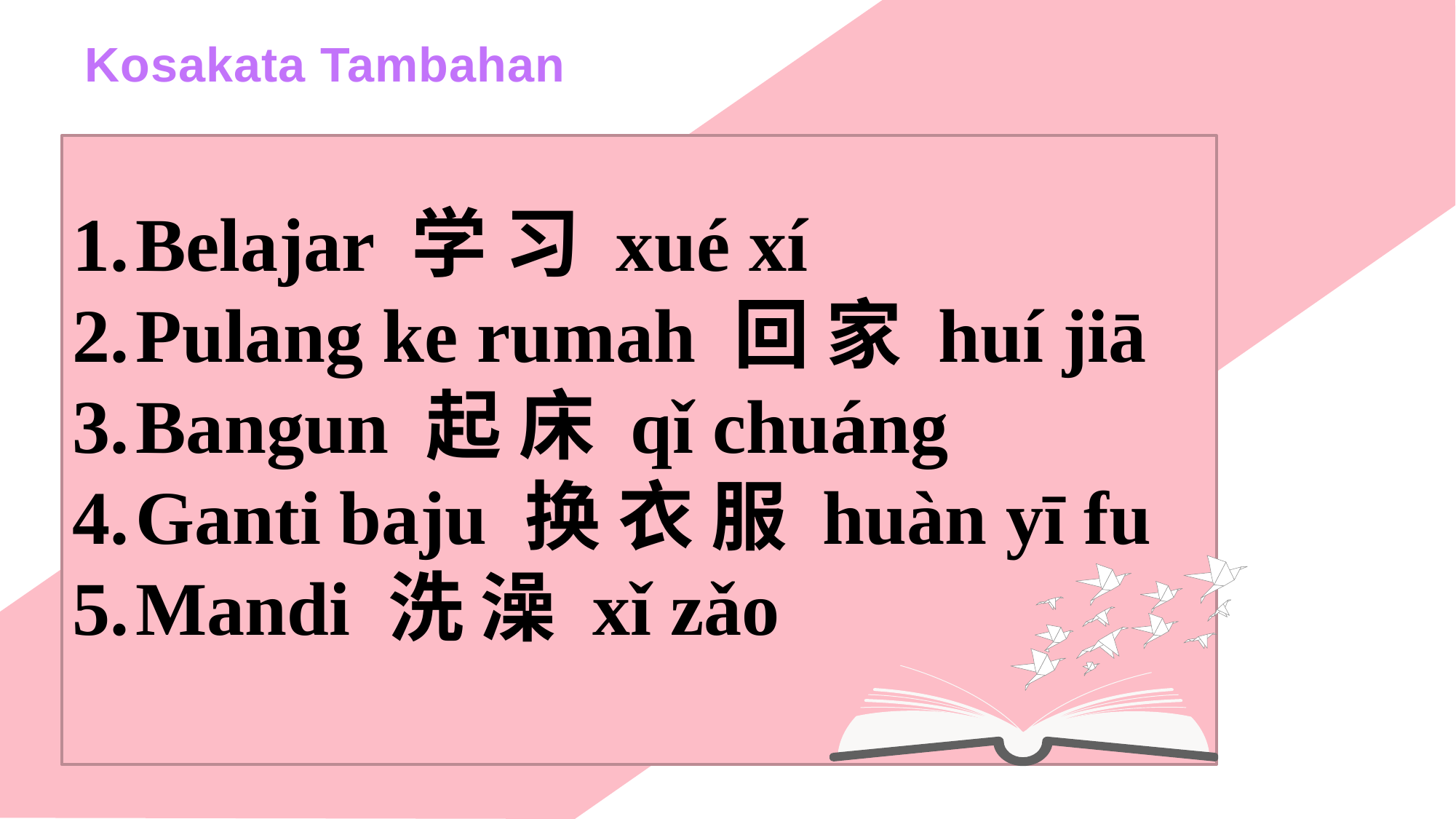

Kosakata Tambahan

Belajar 学 习 xué xí
Pulang ke rumah 回 家 huí jiā
Bangun 起 床 qǐ chuáng
Ganti baju 换 衣 服 huàn yī fu
Mandi 洗 澡 xǐ zǎo